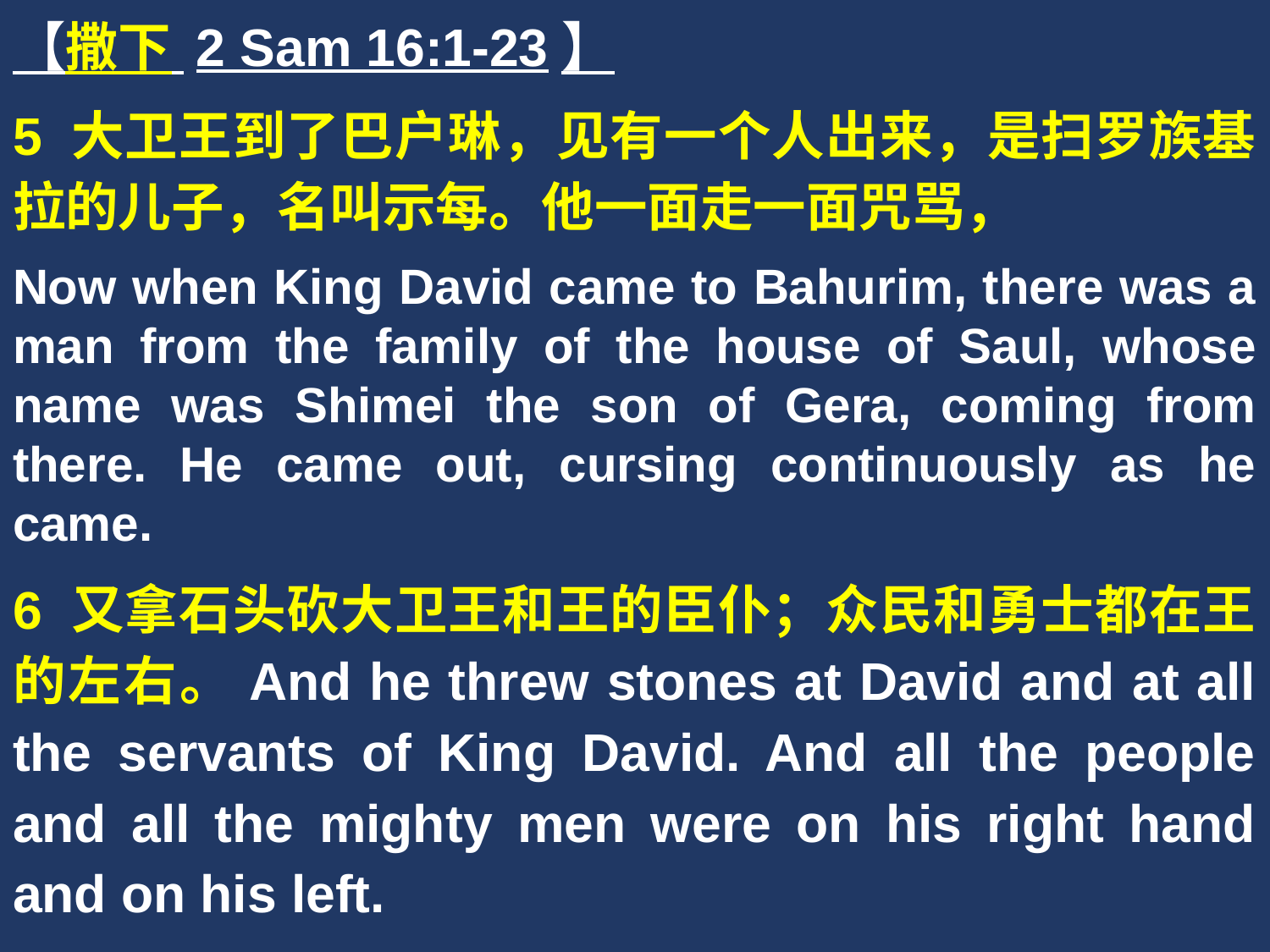

【撒下 2 Sam 16:1-23】
5 大卫王到了巴户琳，见有一个人出来，是扫罗族基拉的儿子，名叫示每。他一面走一面咒骂，
Now when King David came to Bahurim, there was a man from the family of the house of Saul, whose name was Shimei the son of Gera, coming from there. He came out, cursing continuously as he came.
6 又拿石头砍大卫王和王的臣仆；众民和勇士都在王的左右。And he threw stones at David and at all the servants of King David. And all the people and all the mighty men were on his right hand and on his left.